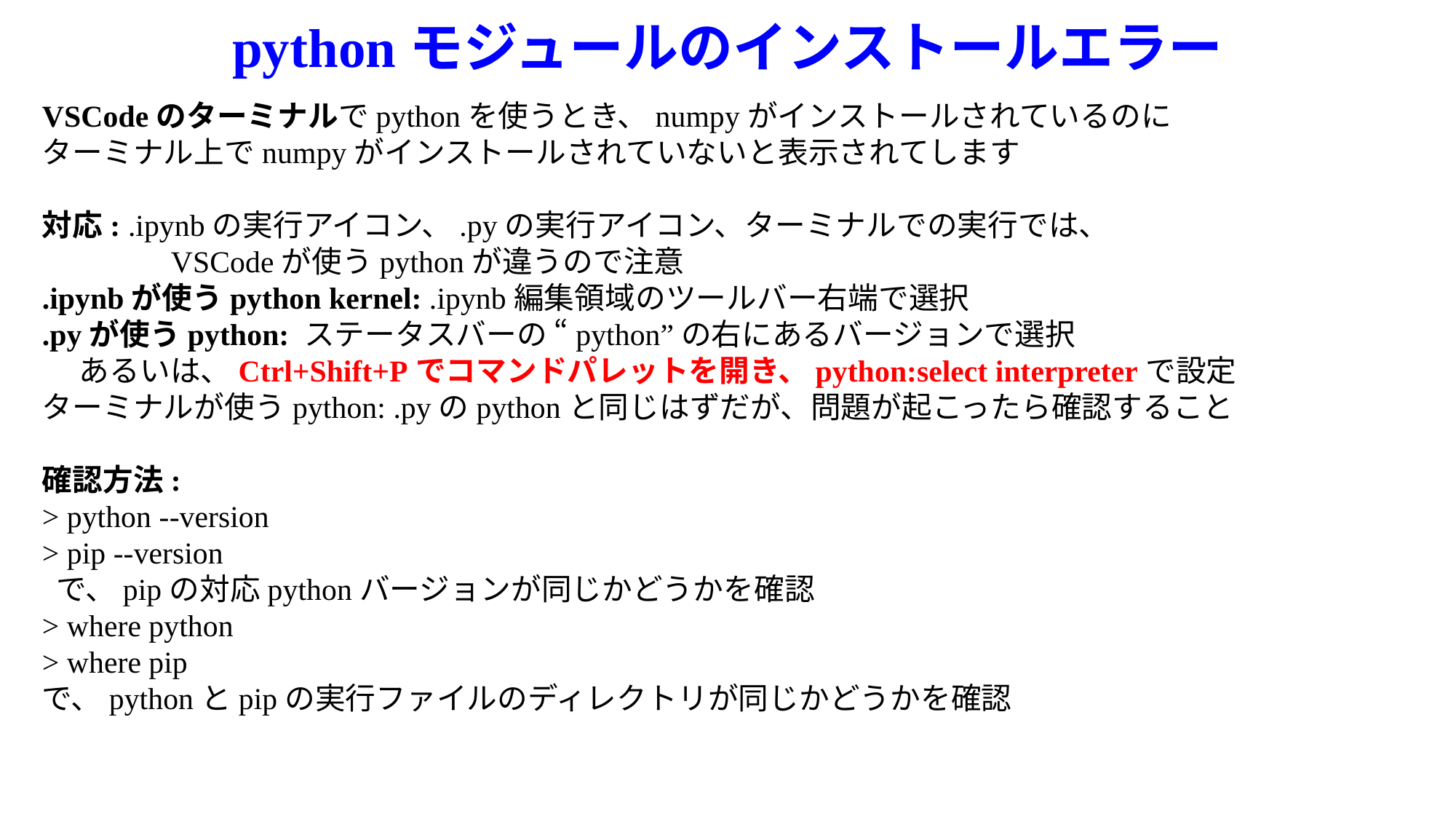

# pythonモジュールのインストールエラー
VSCodeのターミナルでpythonを使うとき、numpyがインストールされているのに
ターミナル上でnumpyがインストールされていないと表示されてします

対応: .ipynbの実行アイコン、.pyの実行アイコン、ターミナルでの実行では、
　　　　VSCodeが使うpythonが違うので注意
.ipynbが使うpython kernel: .ipynb編集領域のツールバー右端で選択
.pyが使うpython: ステータスバーの “python”の右にあるバージョンで選択
 　あるいは、Ctrl+Shift+Pでコマンドパレットを開き、python:select interpreterで設定
ターミナルが使うpython: .pyのpythonと同じはずだが、問題が起こったら確認すること

確認方法:
> python --version
> pip --version
 で、pipの対応pythonバージョンが同じかどうかを確認
> where python
> where pip
で、pythonとpipの実行ファイルのディレクトリが同じかどうかを確認